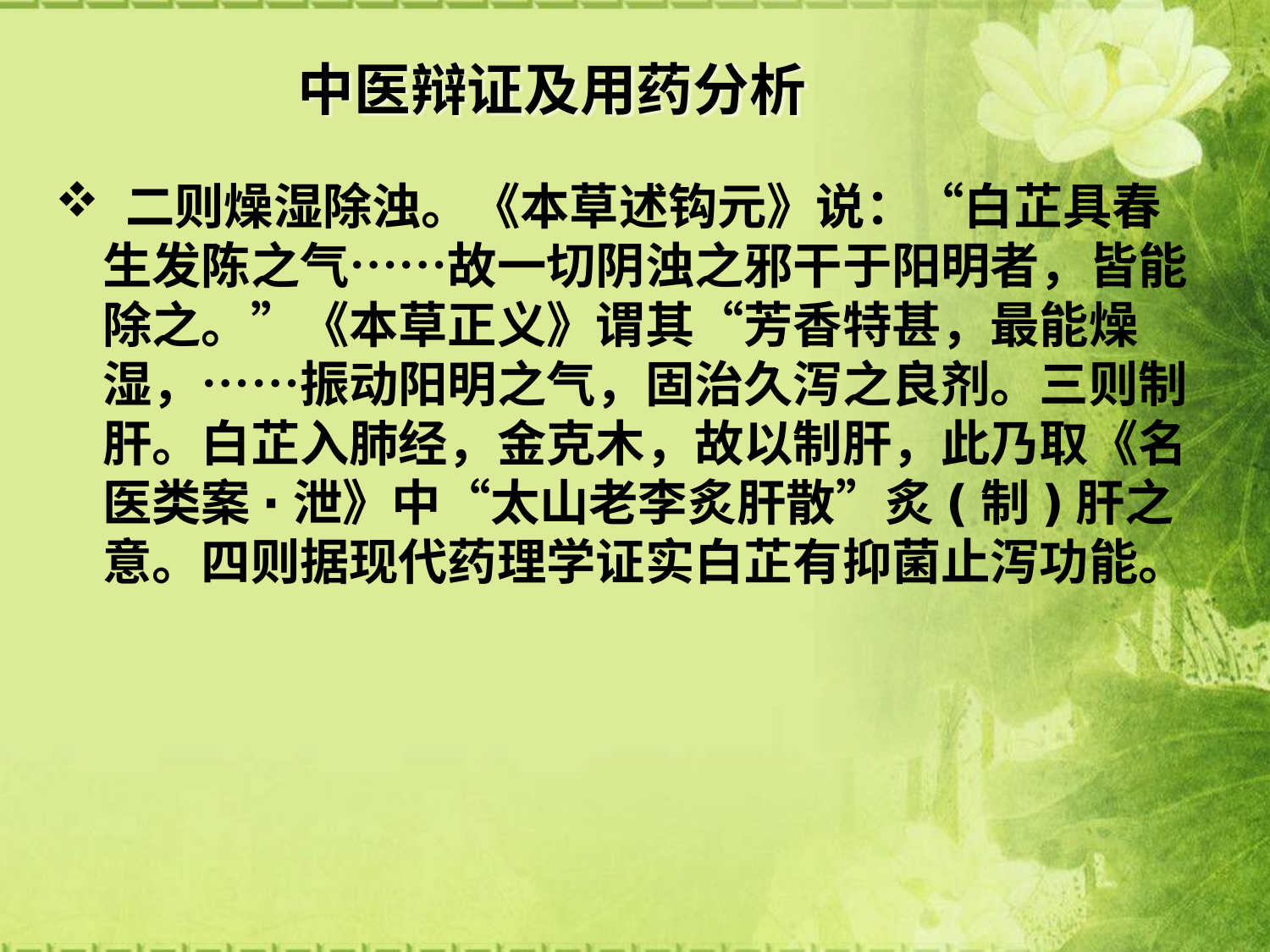

# 中医辩证及用药分析
 二则燥湿除浊。《本草述钩元》说：“白芷具春生发陈之气……故一切阴浊之邪干于阳明者，皆能除之。”《本草正义》谓其“芳香特甚，最能燥湿，……振动阳明之气，固治久泻之良剂。三则制肝。白芷入肺经，金克木，故以制肝，此乃取《名医类案·泄》中“太山老李炙肝散”炙(制)肝之意。四则据现代药理学证实白芷有抑菌止泻功能。